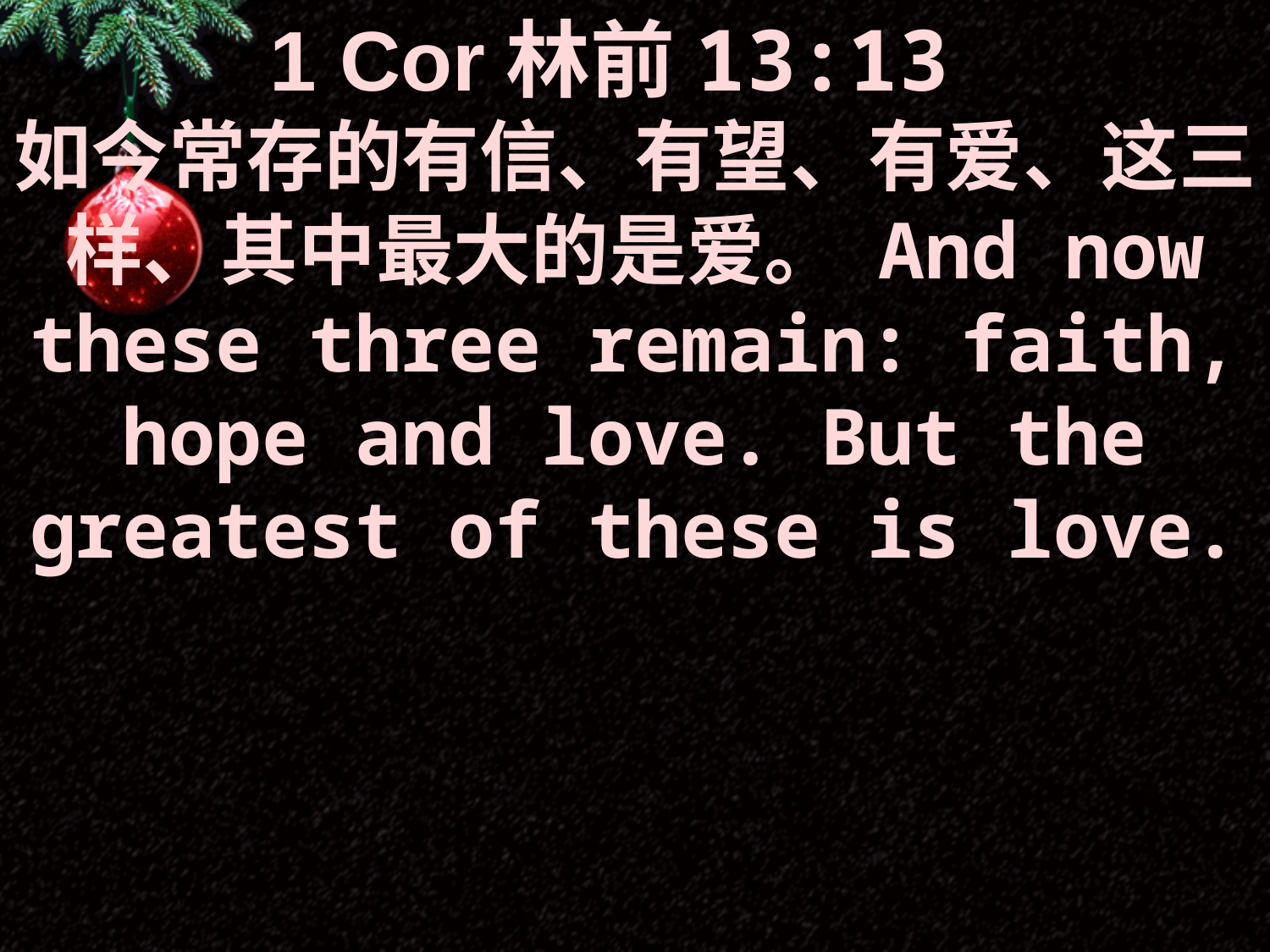

1 Cor林前13:13
如今常存的有信、有望、有爱、这三样、其中最大的是爱。 And now these three remain: faith, hope and love. But the greatest of these is love.